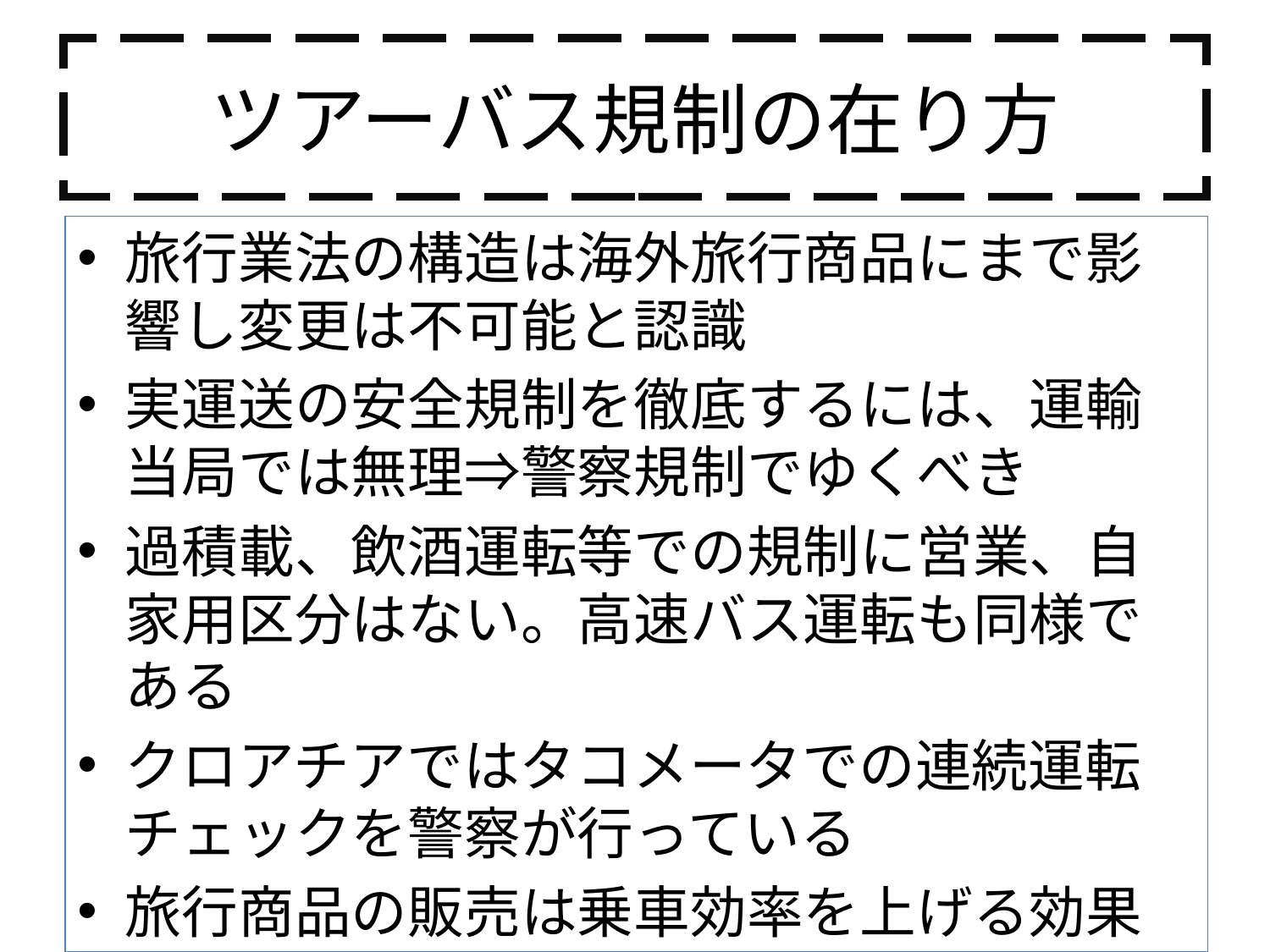

ツアーバス規制の在り方
旅行業法の構造は海外旅行商品にまで影響し変更は不可能と認識
実運送の安全規制を徹底するには、運輸当局では無理⇒警察規制でゆくべき
過積載、飲酒運転等での規制に営業、自家用区分はない。高速バス運転も同様である
クロアチアではタコメータでの連続運転チェックを警察が行っている
旅行商品の販売は乗車効率を上げる効果があり、省エネであり、コスト削減には好い